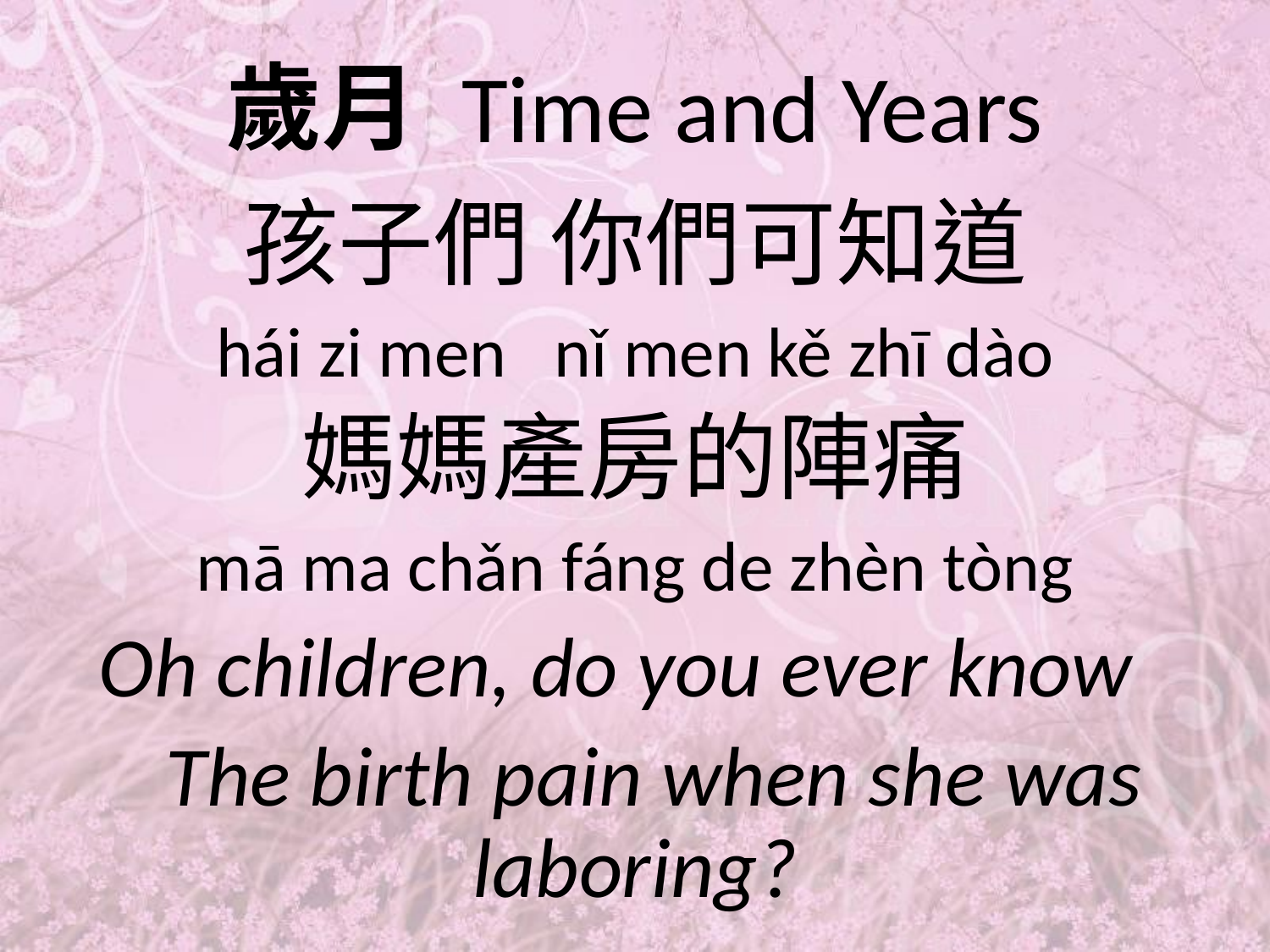

# 歲月 Time and Years
孩子們 你們可知道
hái zi men   nǐ men kě zhī dào
媽媽產房的陣痛
mā ma chǎn fáng de zhèn tòng
Oh children, do you ever know
  The birth pain when she was laboring?